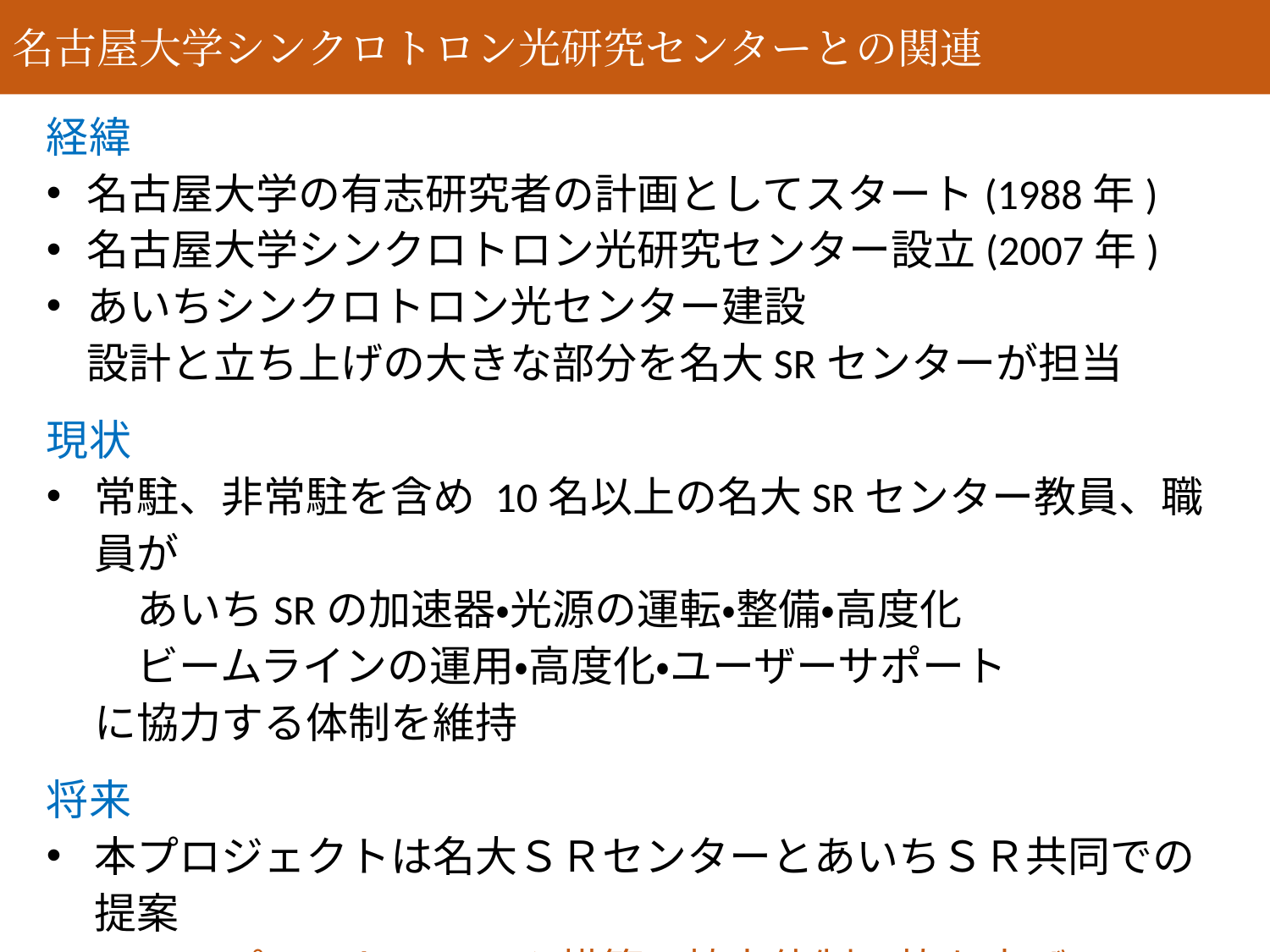

名古屋大学シンクロトロン光研究センターとの関連
経緯
名古屋大学の有志研究者の計画としてスタート(1988年)
名古屋大学シンクロトロン光研究センター設立(2007年)
あいちシンクロトロン光センター建設
設計と立ち上げの大きな部分を名大SRセンターが担当
現状
常駐、非常駐を含め 10名以上の名大SRセンター教員、職員が
　あいちSRの加速器・光源の運転・整備・高度化
　ビームラインの運用・高度化・ユーザーサポート
に協力する体制を維持
将来
本プロジェクトは名大ＳＲセンターとあいちＳＲ共同での提案
　　　プラットフォーム構築で協力体制の枠を広げ、
　　　　　　　　　　さらなる発展を目指す